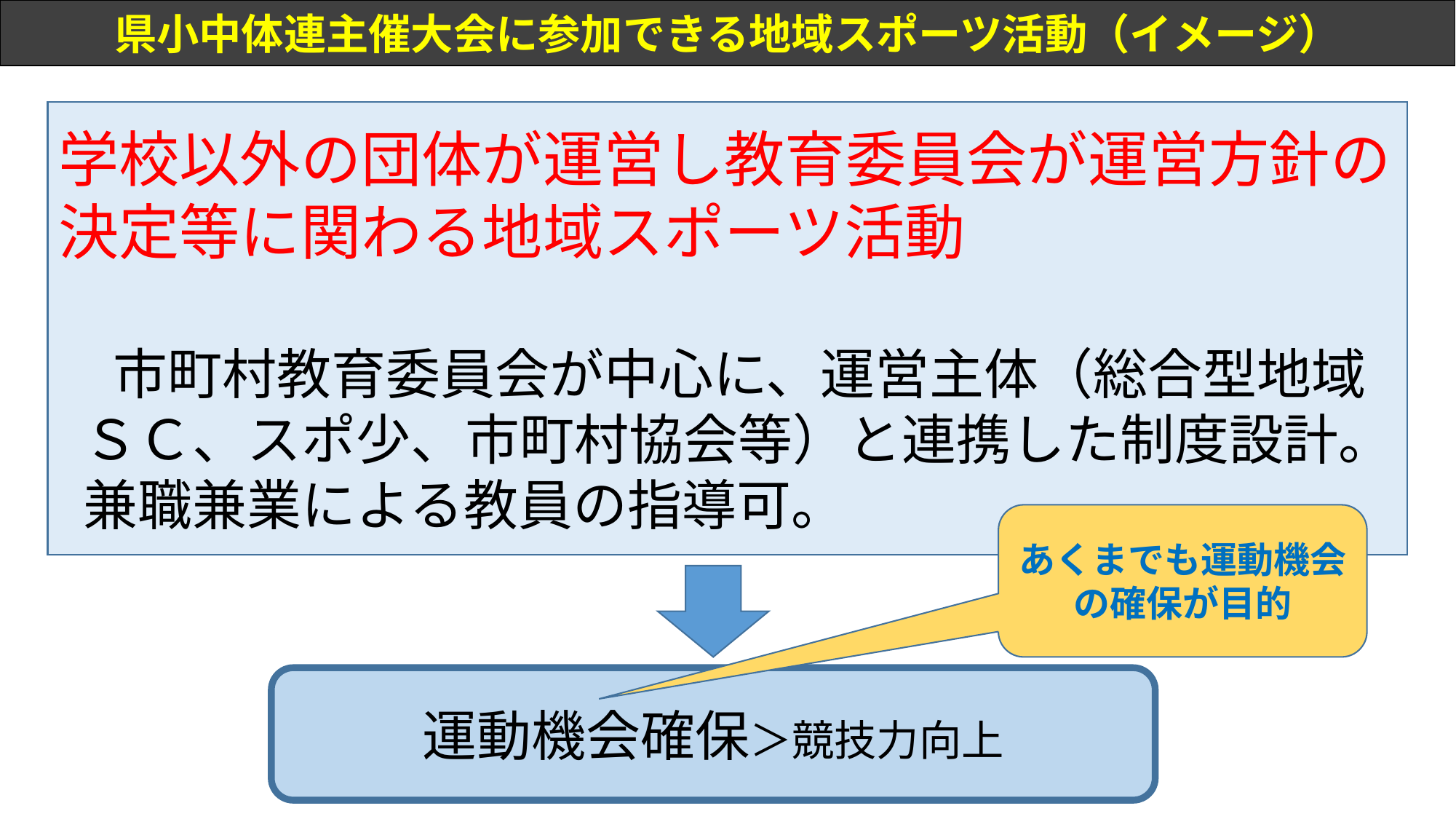

県小中体連主催大会に参加できる地域スポーツ活動（イメージ）
学校以外の団体が運営し教育委員会が運営方針の決定等に関わる地域スポーツ活動

　市町村教育委員会が中心に、運営主体（総合型地域
 ＳＣ、スポ少、市町村協会等）と連携した制度設計。
 兼職兼業による教員の指導可。
あくまでも運動機会の確保が目的

運動機会確保＞競技力向上